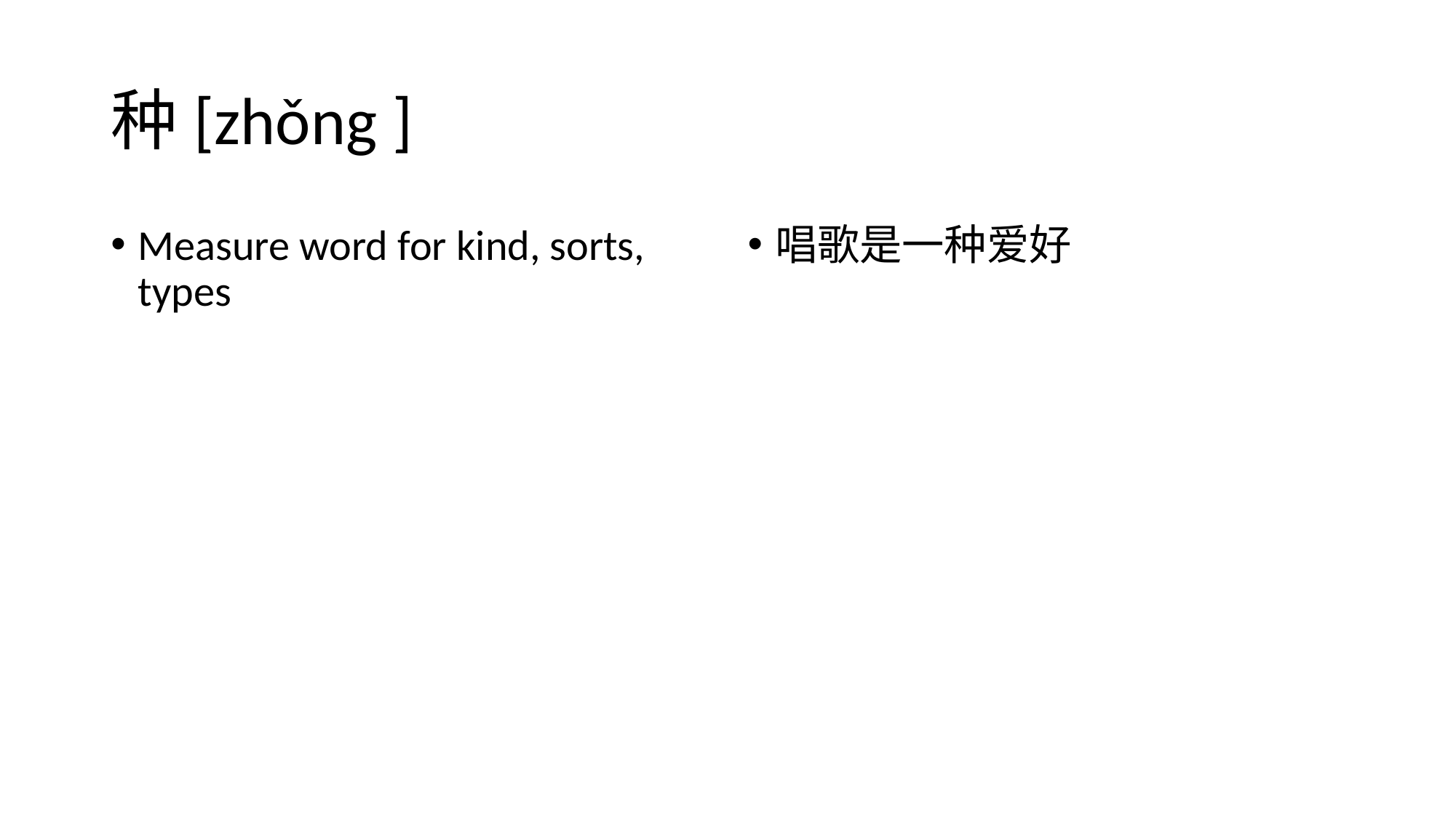

# 种[zhǒng ]
Measure word for kind, sorts, types
唱歌是一种爱好